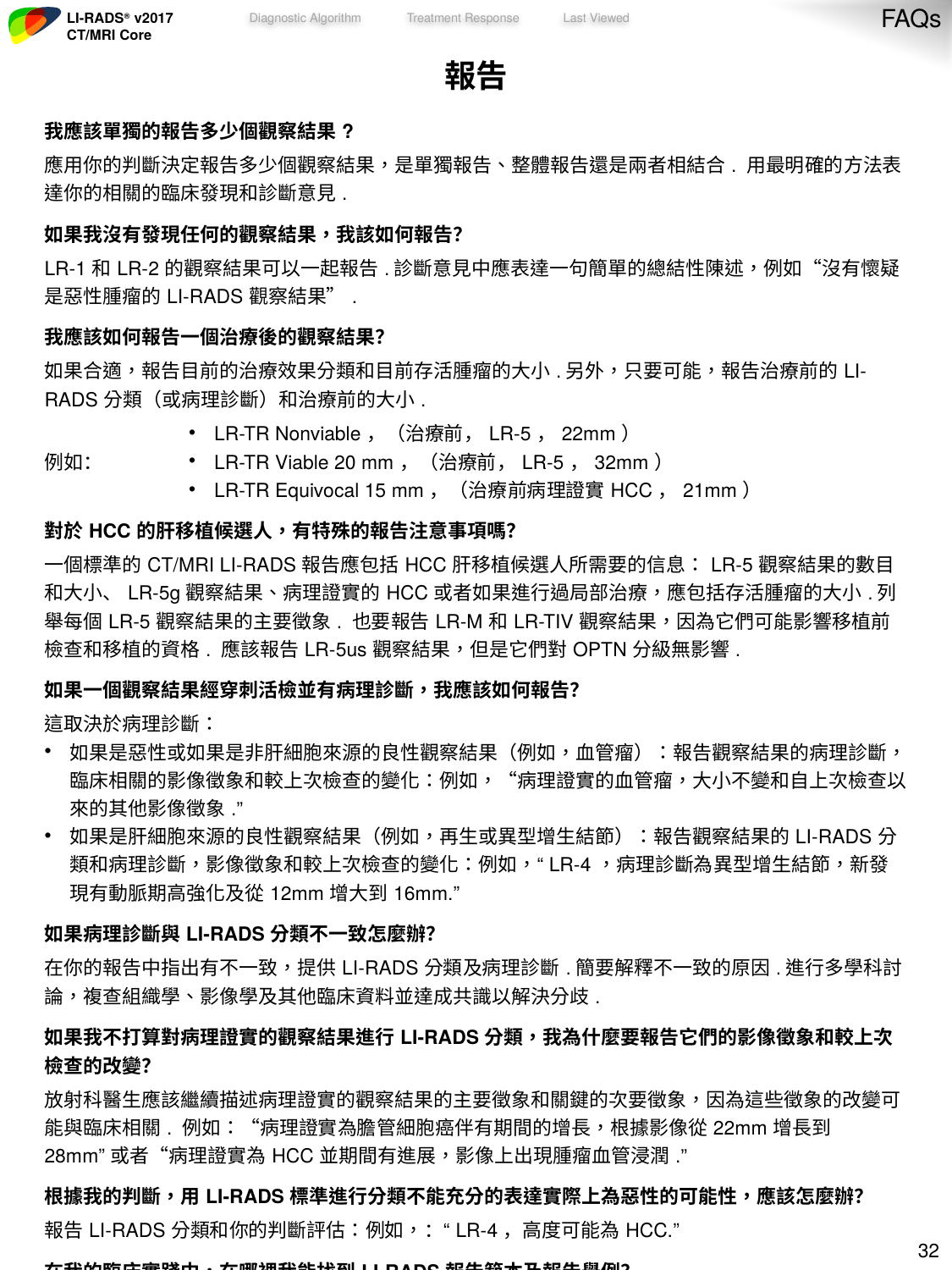

FAQs
| 報告 |  |
| --- | --- |
| 我應該單獨的報告多少個觀察結果? 應用你的判斷決定報告多少個觀察結果，是單獨報告、整體報告還是兩者相結合. 用最明確的方法表達你的相關的臨床發現和診斷意見. |  |
| 如果我沒有發現任何的觀察結果，我該如何報告？ LR-1和LR-2的觀察結果可以一起報告.診斷意見中應表達一句簡單的總結性陳述，例如“沒有懷疑是惡性腫瘤的LI-RADS觀察結果”. |  |
| 我應該如何報告一個治療後的觀察結果？ 如果合適，報告目前的治療效果分類和目前存活腫瘤的大小.另外，只要可能，報告治療前的LI-RADS分類（或病理診斷）和治療前的大小. |  |
| 例如： | LR-TR Nonviable，（治療前，LR-5，22mm） LR-TR Viable 20 mm，（治療前，LR-5，32mm） LR-TR Equivocal 15 mm，（治療前病理證實HCC，21mm） |
| 對於HCC的肝移植候選人，有特殊的報告注意事項嗎？ 一個標準的CT/MRI LI-RADS報告應包括HCC肝移植候選人所需要的信息：LR-5觀察結果的數目和大小、LR-5g觀察結果、病理證實的HCC或者如果進行過局部治療，應包括存活腫瘤的大小.列舉每個LR-5觀察結果的主要徵象. 也要報告LR-M和LR-TIV觀察結果，因為它們可能影響移植前檢查和移植的資格. 應該報告LR-5us觀察結果，但是它們對OPTN分級無影響. |  |
| 如果一個觀察結果經穿刺活檢並有病理診斷，我應該如何報告？ 這取決於病理診斷： 如果是惡性或如果是非肝細胞來源的良性觀察結果（例如，血管瘤）：報告觀察結果的病理診斷，臨床相關的影像徵象和較上次檢查的變化：例如，“病理證實的血管瘤，大小不變和自上次檢查以來的其他影像徵象.” 如果是肝細胞來源的良性觀察結果（例如，再生或異型增生結節）：報告觀察結果的LI-RADS分類和病理診斷，影像徵象和較上次檢查的變化：例如，“LR-4，病理診斷為異型增生結節，新發現有動脈期高強化及從12mm增大到16mm.” |  |
| 如果病理診斷與LI-RADS分類不一致怎麼辦？ 在你的報告中指出有不一致，提供LI-RADS分類及病理診斷.簡要解釋不一致的原因.進行多學科討論，複查組織學、影像學及其他臨床資料並達成共識以解決分歧. |  |
| 如果我不打算對病理證實的觀察結果進行LI-RADS分類，我為什麼要報告它們的影像徵象和較上次檢查的改變？ 放射科醫生應該繼續描述病理證實的觀察結果的主要徵象和關鍵的次要徵象，因為這些徵象的改變可能與臨床相關. 例如：“病理證實為膽管細胞癌伴有期間的增長，根據影像從22mm增長到28mm”或者“病理證實為HCC並期間有進展，影像上出現腫瘤血管浸潤.” |  |
| 根據我的判斷，用LI-RADS標準進行分類不能充分的表達實際上為惡性的可能性，應該怎麼辦？ 報告LI-RADS分類和你的判斷評估：例如，：“LR-4，高度可能為HCC.” |  |
| 在我的臨床實踐中，在哪裡我能找到LI-RADS報告範本及報告舉例？ 這些可在這裡下載（待完善）. |  |
32